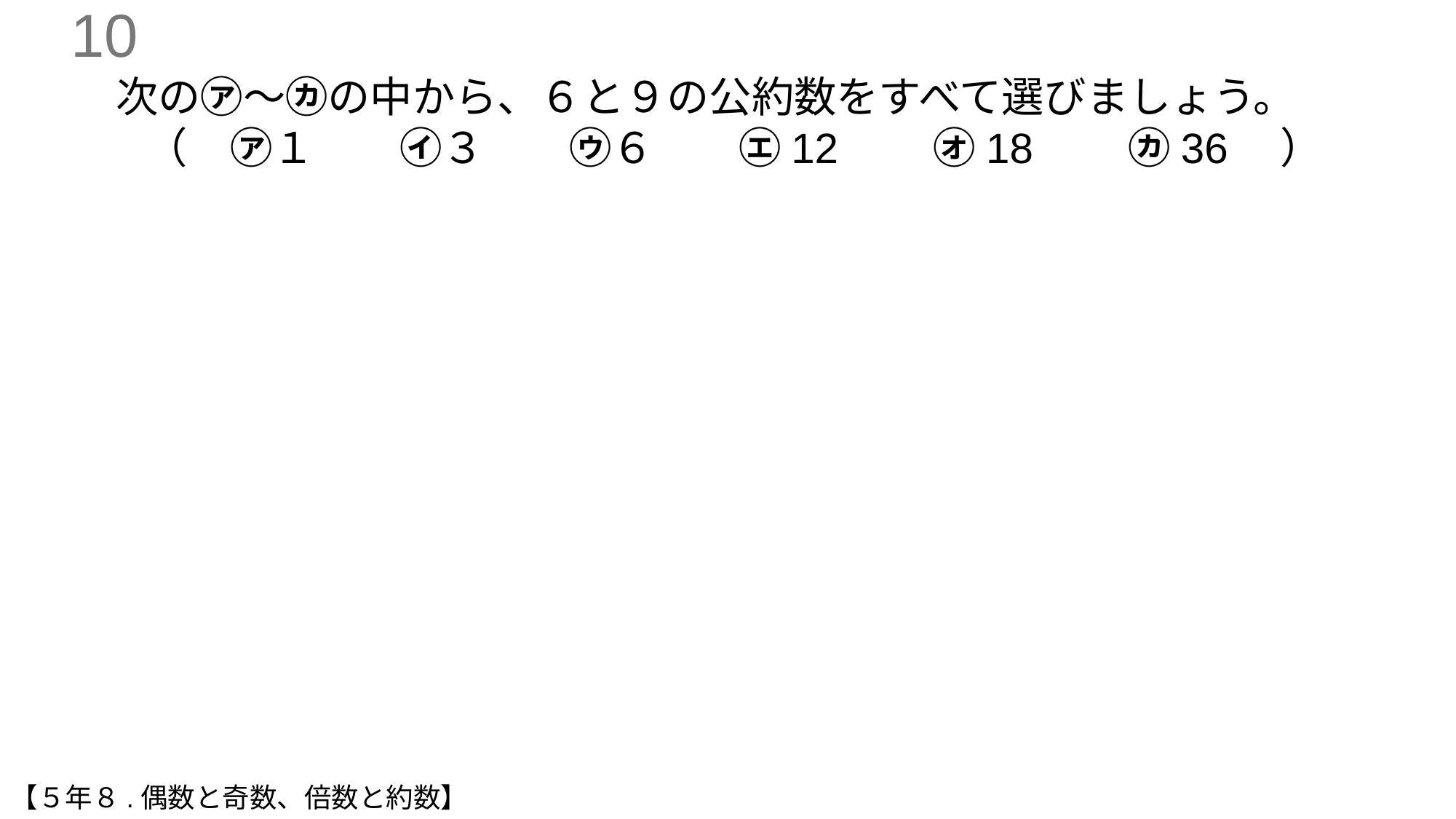

10
次の㋐～㋕の中から、６と９の公約数をすべて選びましょう。
（　㋐１　　㋑３　　㋒６　　㋓12　　㋔18　　㋕36　）
【５年８.偶数と奇数、倍数と約数】